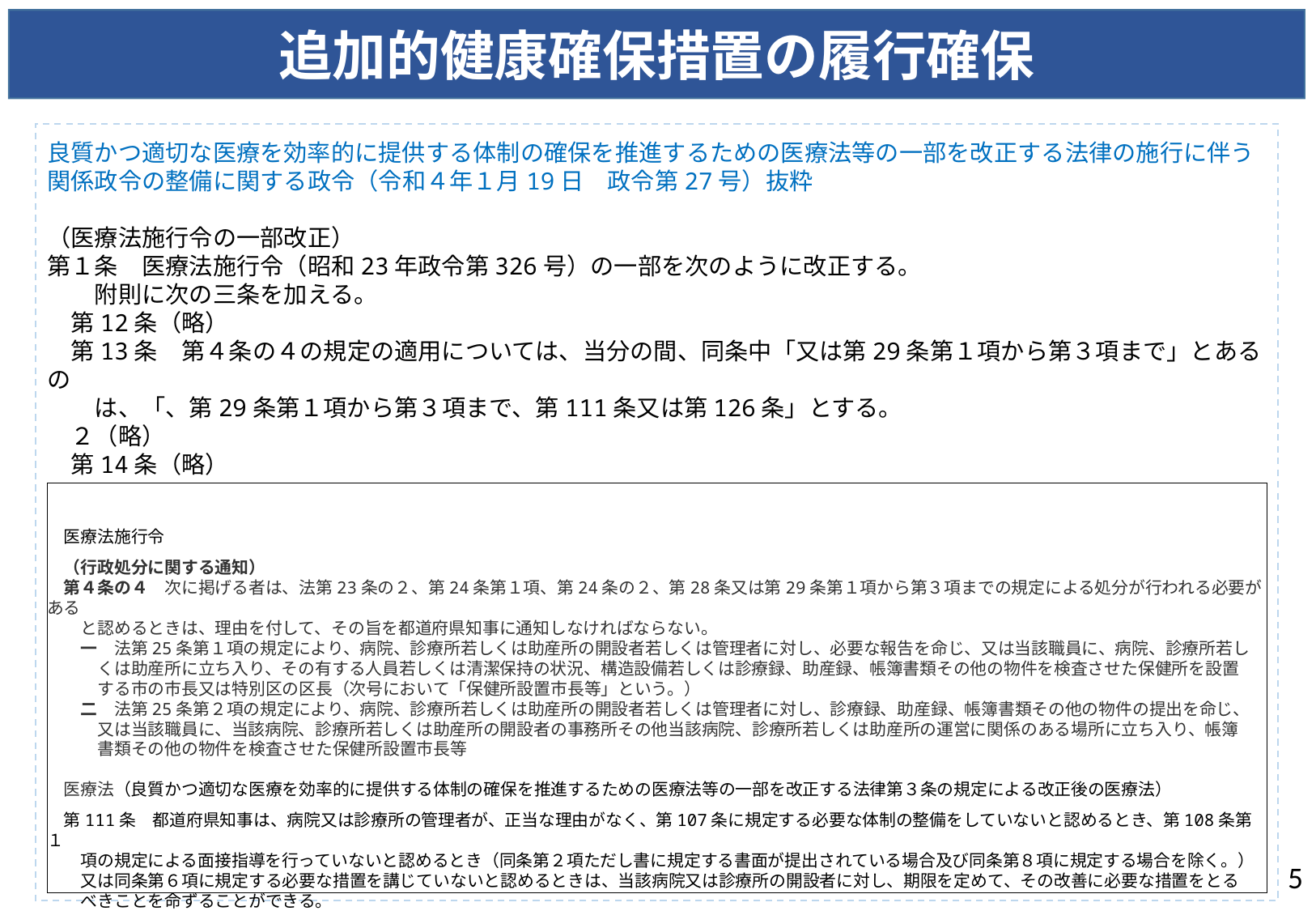

追加的健康確保措置の履行確保
良質かつ適切な医療を効率的に提供する体制の確保を推進するための医療法等の一部を改正する法律の施行に伴う関係政令の整備に関する政令（令和４年１月19日　政令第27号）抜粋

（医療法施行令の一部改正）
第１条　医療法施行令（昭和23年政令第326号）の一部を次のように改正する。
　　附則に次の三条を加える。
　第12条（略）
　第13条　第４条の４の規定の適用については、当分の間、同条中「又は第29条第１項から第３項まで」とあるの
　　は、「、第29条第１項から第３項まで、第111条又は第126条」とする。
　２（略）
　第14条（略）

　医療法施行令

　（行政処分に関する通知）
　第４条の４　次に掲げる者は、法第23条の２、第24条第１項、第24条の２、第28条又は第29条第１項から第３項までの規定による処分が行われる必要がある
　　と認めるときは、理由を付して、その旨を都道府県知事に通知しなければならない。
　　一　法第25条第１項の規定により、病院、診療所若しくは助産所の開設者若しくは管理者に対し、必要な報告を命じ、又は当該職員に、病院、診療所若し
　　　くは助産所に立ち入り、その有する人員若しくは清潔保持の状況、構造設備若しくは診療録、助産録、帳簿書類その他の物件を検査させた保健所を設置
　　　する市の市長又は特別区の区長（次号において「保健所設置市長等」という。）
　　二　法第25条第２項の規定により、病院、診療所若しくは助産所の開設者若しくは管理者に対し、診療録、助産録、帳簿書類その他の物件の提出を命じ、
　　　又は当該職員に、当該病院、診療所若しくは助産所の開設者の事務所その他当該病院、診療所若しくは助産所の運営に関係のある場所に立ち入り、帳簿
　　　書類その他の物件を検査させた保健所設置市長等

　医療法（良質かつ適切な医療を効率的に提供する体制の確保を推進するための医療法等の一部を改正する法律第３条の規定による改正後の医療法）

　第111条　都道府県知事は、病院又は診療所の管理者が、正当な理由がなく、第107条に規定する必要な体制の整備をしていないと認めるとき、第108条第１
　　項の規定による面接指導を行っていないと認めるとき（同条第２項ただし書に規定する書面が提出されている場合及び同条第８項に規定する場合を除く。）
　　又は同条第６項に規定する必要な措置を講じていないと認めるときは、当該病院又は診療所の開設者に対し、期限を定めて、その改善に必要な措置をとる
　　べきことを命ずることができる。
　第126条　都道府県知事は、特定労務管理対象機関の管理者が、正当な理由がなく、第123条第１項本文又は第２項後段に規定する休息時間の確保を行ってい
　　ないと認めるときは、当該特定労務管理対象機関の開設者に対し、期限を定めて、その改善に必要な措置をとるべきことを命ずることができる。

5